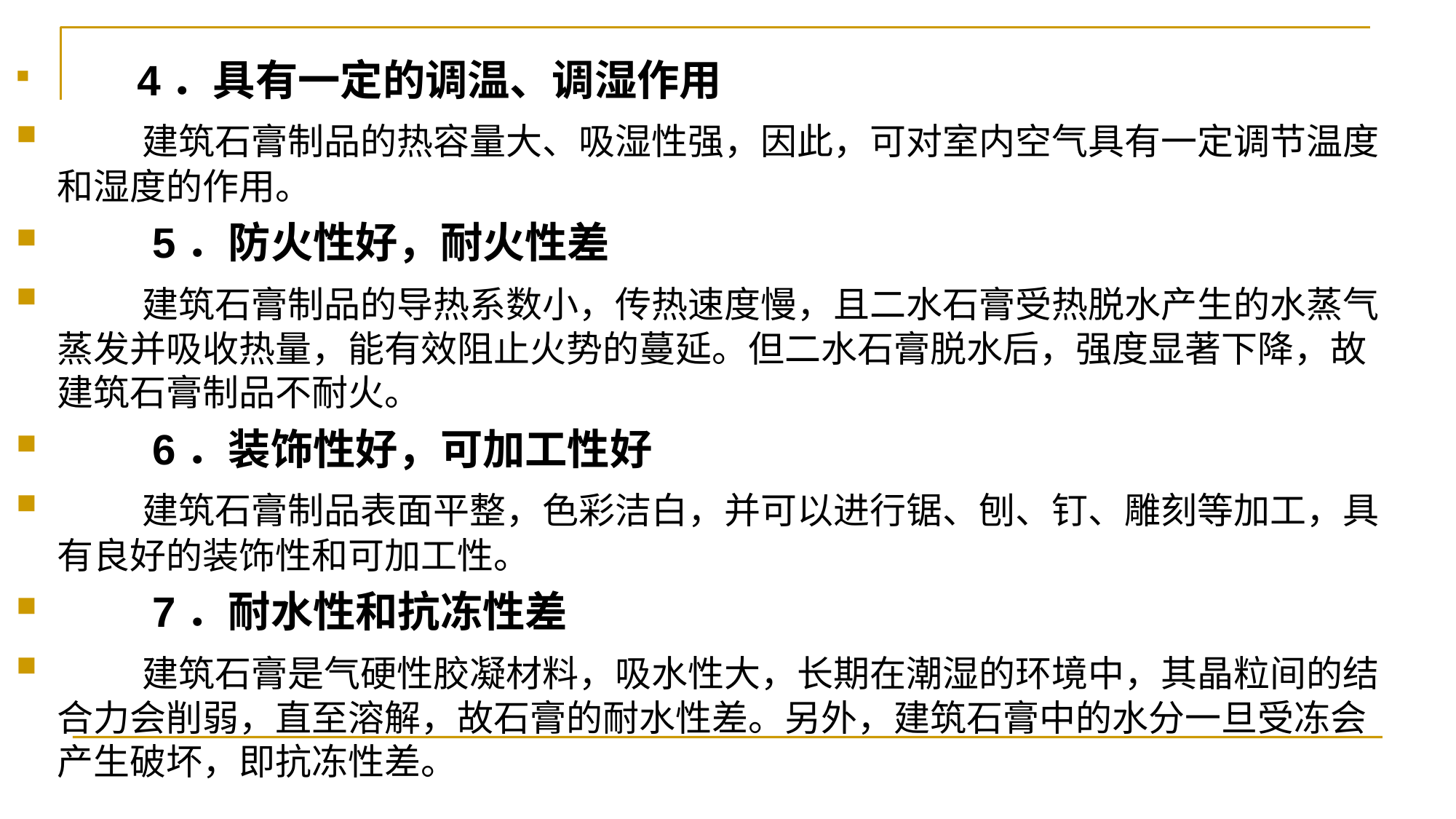

4．具有一定的调温、调湿作用
　　建筑石膏制品的热容量大、吸湿性强，因此，可对室内空气具有一定调节温度和湿度的作用。
　　5．防火性好，耐火性差
　　建筑石膏制品的导热系数小，传热速度慢，且二水石膏受热脱水产生的水蒸气蒸发并吸收热量，能有效阻止火势的蔓延。但二水石膏脱水后，强度显著下降，故建筑石膏制品不耐火。
　　6．装饰性好，可加工性好
　　建筑石膏制品表面平整，色彩洁白，并可以进行锯、刨、钉、雕刻等加工，具有良好的装饰性和可加工性。
　　7．耐水性和抗冻性差
　　建筑石膏是气硬性胶凝材料，吸水性大，长期在潮湿的环境中，其晶粒间的结合力会削弱，直至溶解，故石膏的耐水性差。另外，建筑石膏中的水分一旦受冻会产生破坏，即抗冻性差。